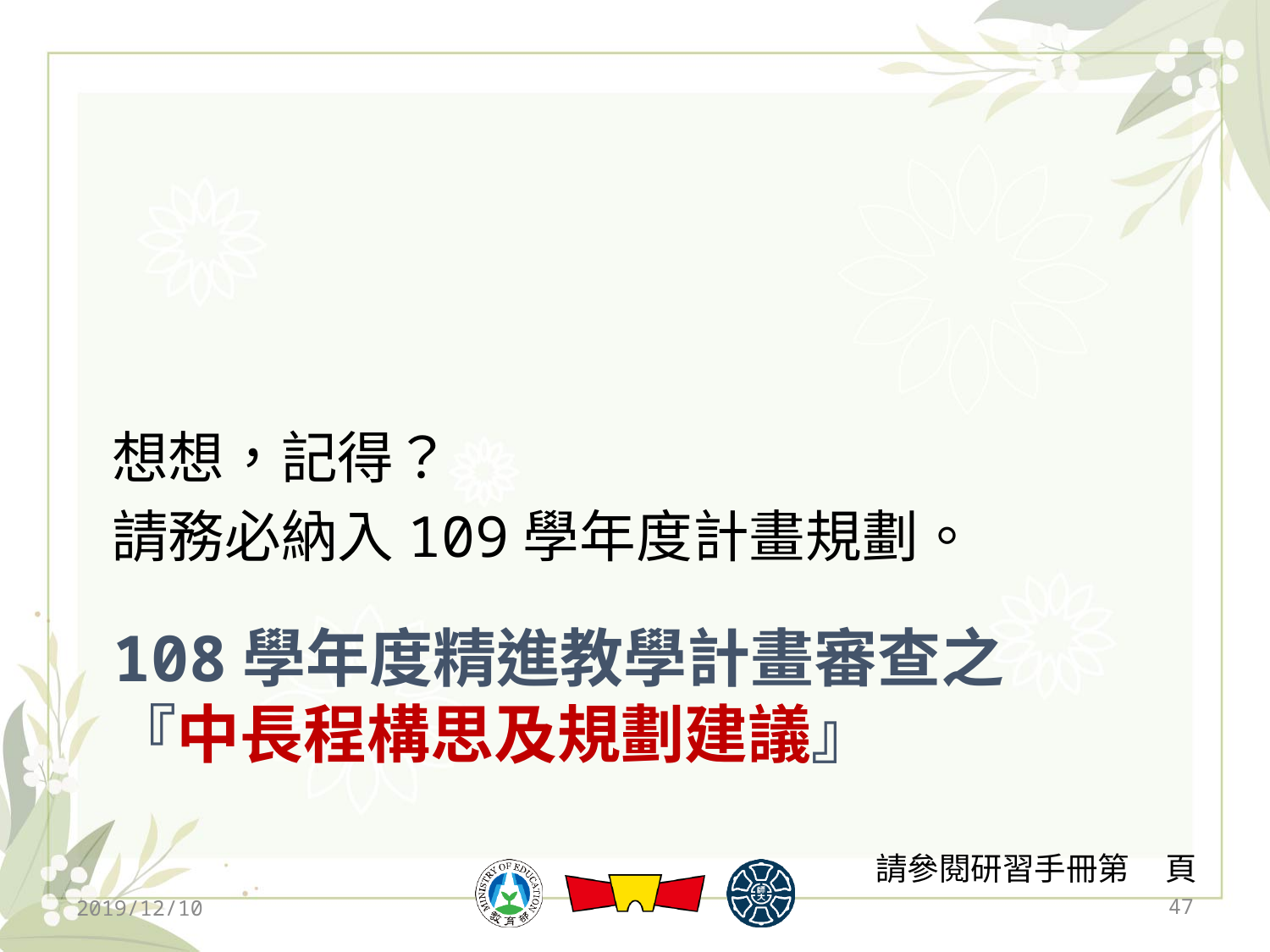

想想，記得？
請務必納入109學年度計畫規劃。
# 108學年度精進教學計畫審查之 『中長程構思及規劃建議』
請參閱研習手冊第     頁
2019/12/10
47